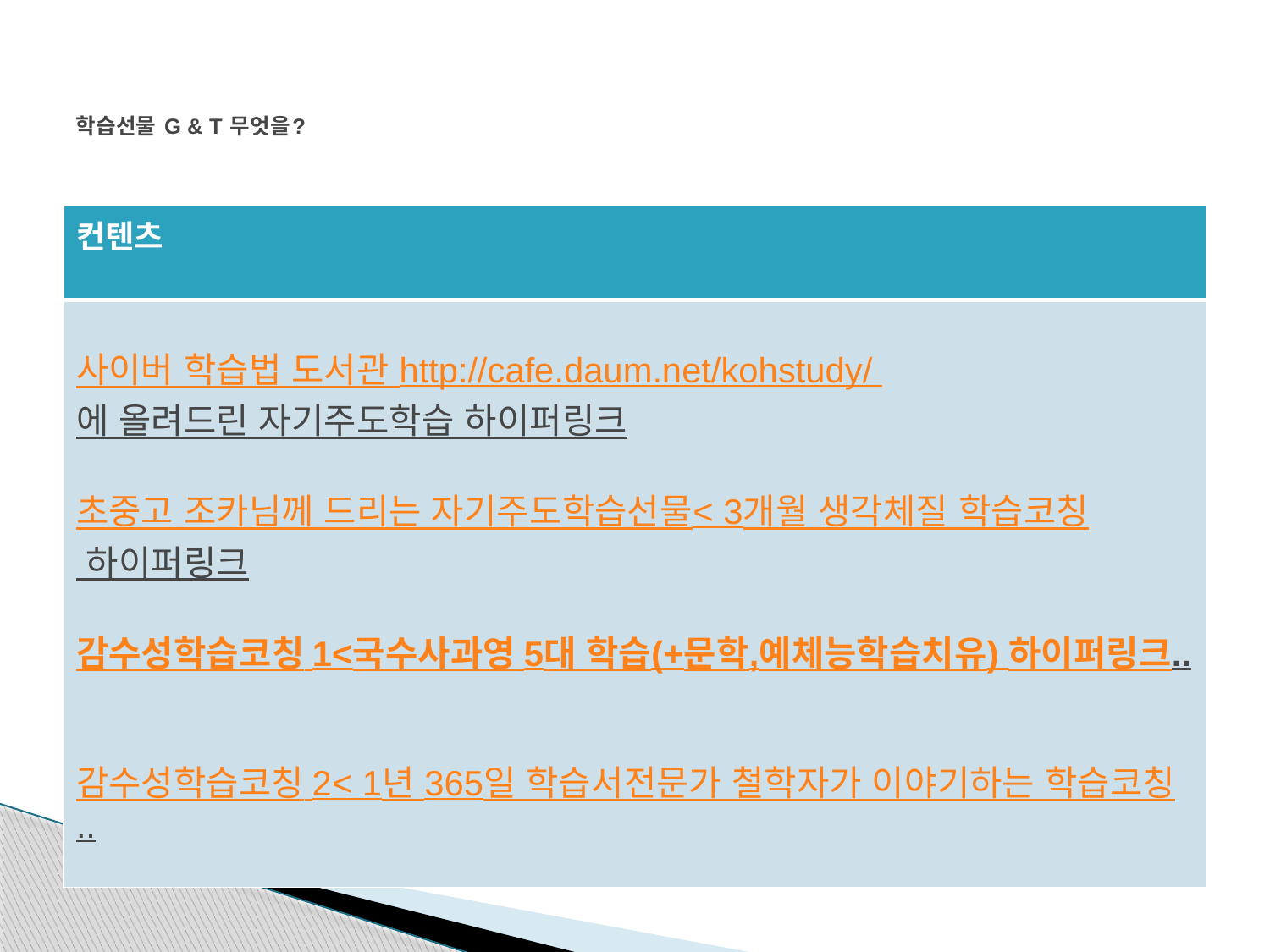

# 학습선물 G & T 무엇을?
| 컨텐츠 |
| --- |
| 사이버 학습법 도서관 http://cafe.daum.net/kohstudy/ 에 올려드린 자기주도학습 하이퍼링크    초중고 조카님께 드리는 자기주도학습선물< 3개월 생각체질 학습코칭 하이퍼링크    감수성학습코칭 1<국수사과영 5대 학습(+문학,예체능학습치유) 하이퍼링크..    감수성학습코칭 2< 1년 365일 학습서전문가 철학자가 이야기하는 학습코칭.. |